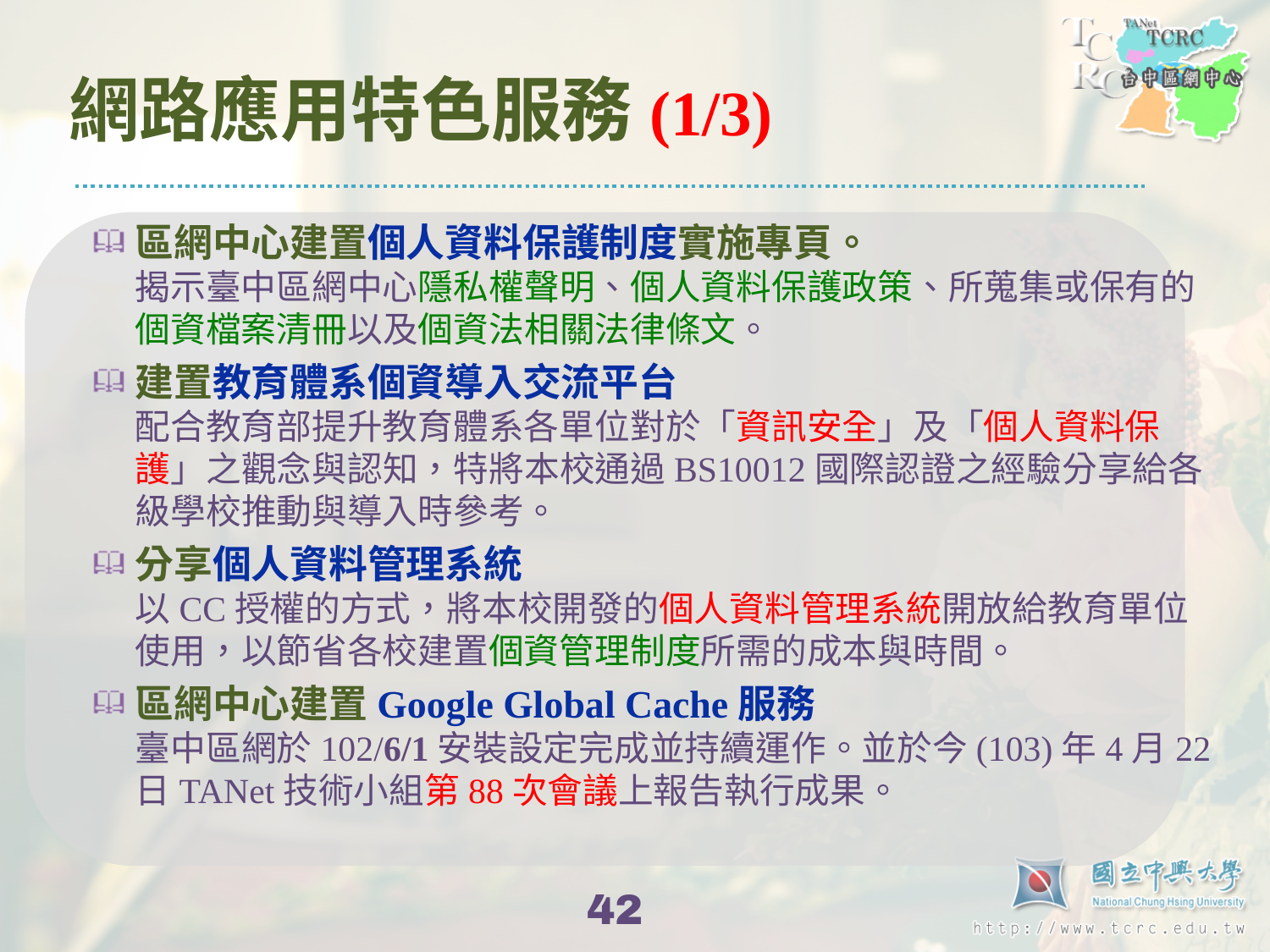

# 網路應用特色服務(1/3)
區網中心建置個人資料保護制度實施專頁。
揭示臺中區網中心隱私權聲明、個人資料保護政策、所蒐集或保有的個資檔案清冊以及個資法相關法律條文。
建置教育體系個資導入交流平台
配合教育部提升教育體系各單位對於「資訊安全」及「個人資料保護」之觀念與認知，特將本校通過BS10012國際認證之經驗分享給各級學校推動與導入時參考。
分享個人資料管理系統
以CC授權的方式，將本校開發的個人資料管理系統開放給教育單位使用，以節省各校建置個資管理制度所需的成本與時間。
區網中心建置Google Global Cache服務
臺中區網於102/6/1安裝設定完成並持續運作。並於今(103)年4月22日TANet技術小組第88次會議上報告執行成果。